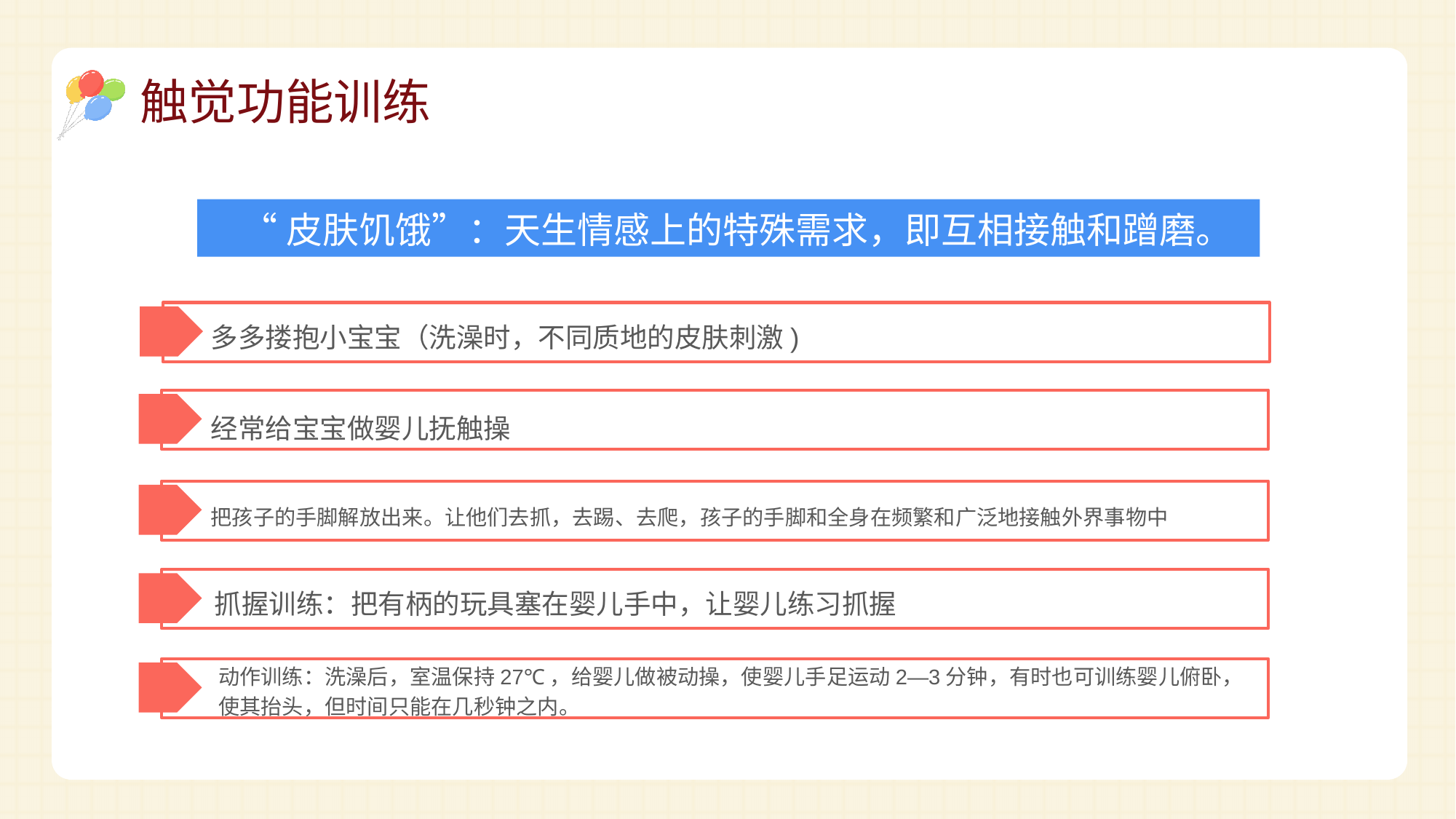

触觉功能训练

“皮肤饥饿”：天生情感上的特殊需求，即互相接触和蹭磨。
多多搂抱小宝宝（洗澡时，不同质地的皮肤刺激)

经常给宝宝做婴儿抚触操

把孩子的手脚解放出来。让他们去抓，去踢、去爬，孩子的手脚和全身在频繁和广泛地接触外界事物中
抓握训练：把有柄的玩具塞在婴儿手中，让婴儿练习抓握

动作训练：洗澡后，室温保持27℃，给婴儿做被动操，使婴儿手足运动2—3分钟，有时也可训练婴儿俯卧，使其抬头，但时间只能在几秒钟之内。